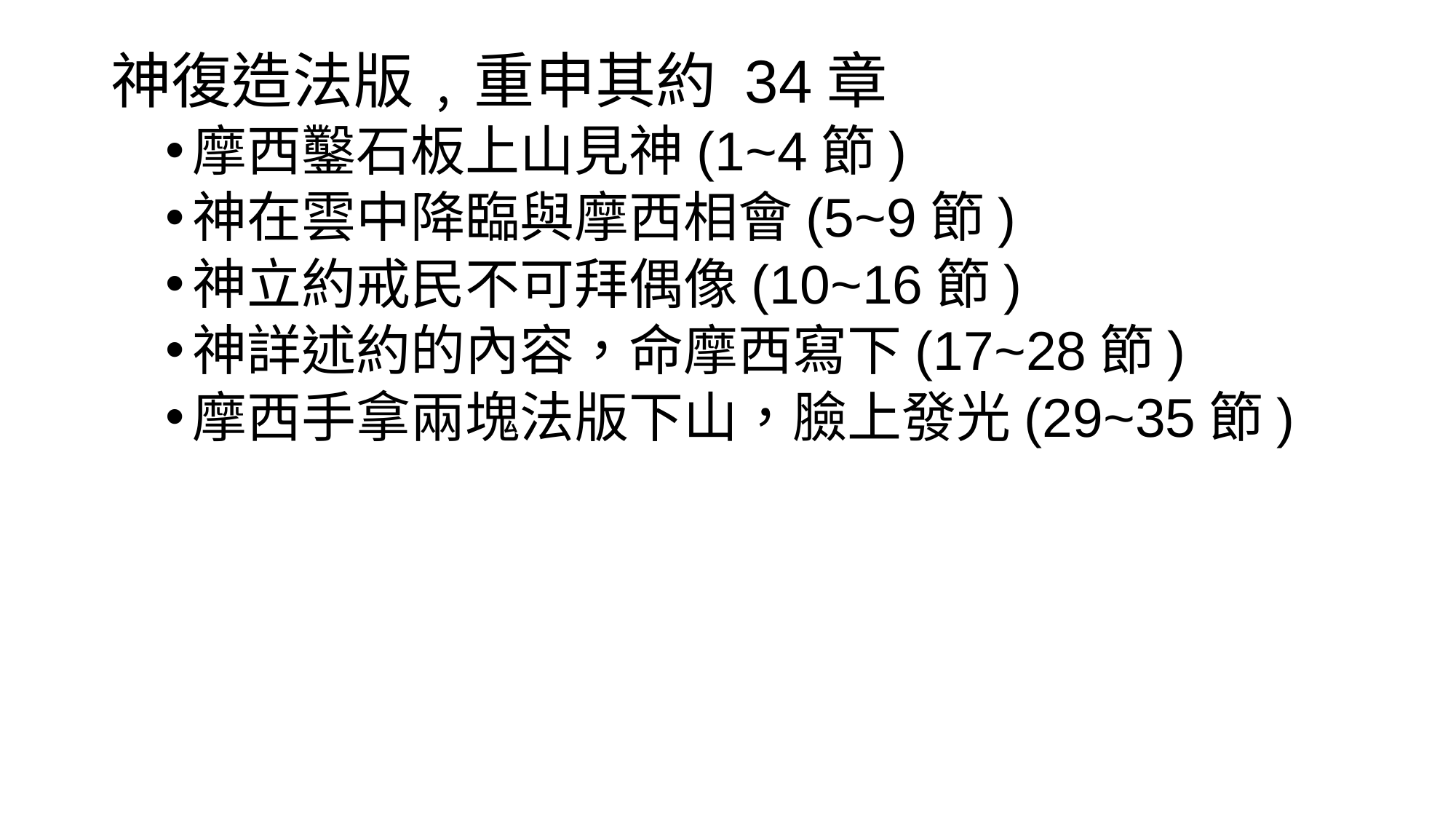

神復造法版﹐重申其約 34章
摩西鑿石板上山見神(1~4節)
神在雲中降臨與摩西相會(5~9節)
神立約戒民不可拜偶像(10~16節)
神詳述約的內容，命摩西寫下(17~28節)
摩西手拿兩塊法版下山，臉上發光(29~35節)